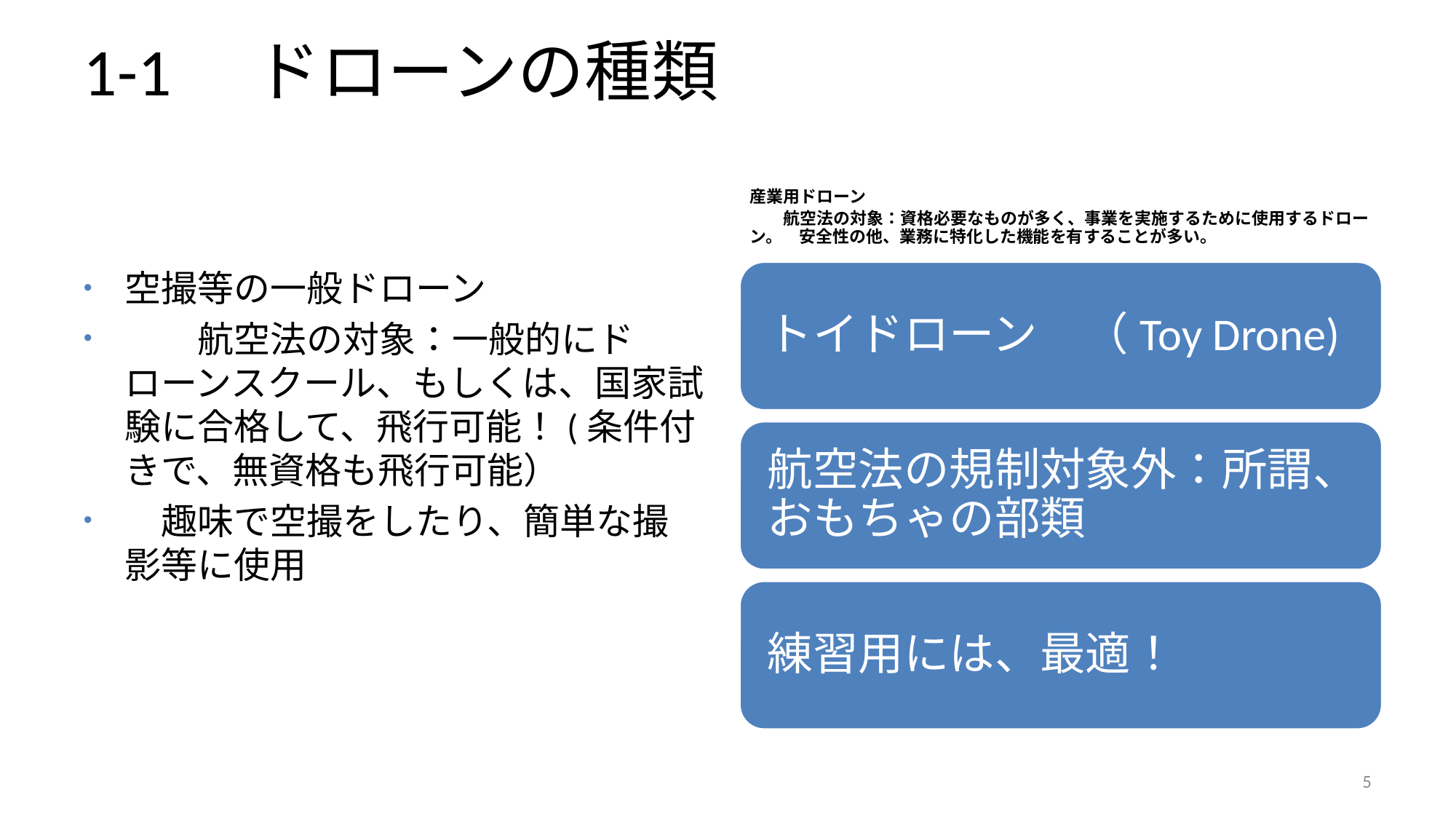

# 1-1　ドローンの種類

産業用ドローン
　　航空法の対象：資格必要なものが多く、事業を実施するために使用するドローン。　安全性の他、業務に特化した機能を有することが多い。

空撮等の一般ドローン
　　航空法の対象：一般的にドローンスクール、もしくは、国家試験に合格して、飛行可能！(条件付きで、無資格も飛行可能）
　趣味で空撮をしたり、簡単な撮影等に使用
トイドローン　（Toy Drone)
航空法の規制対象外：所謂、おもちゃの部類
練習用には、最適！
5